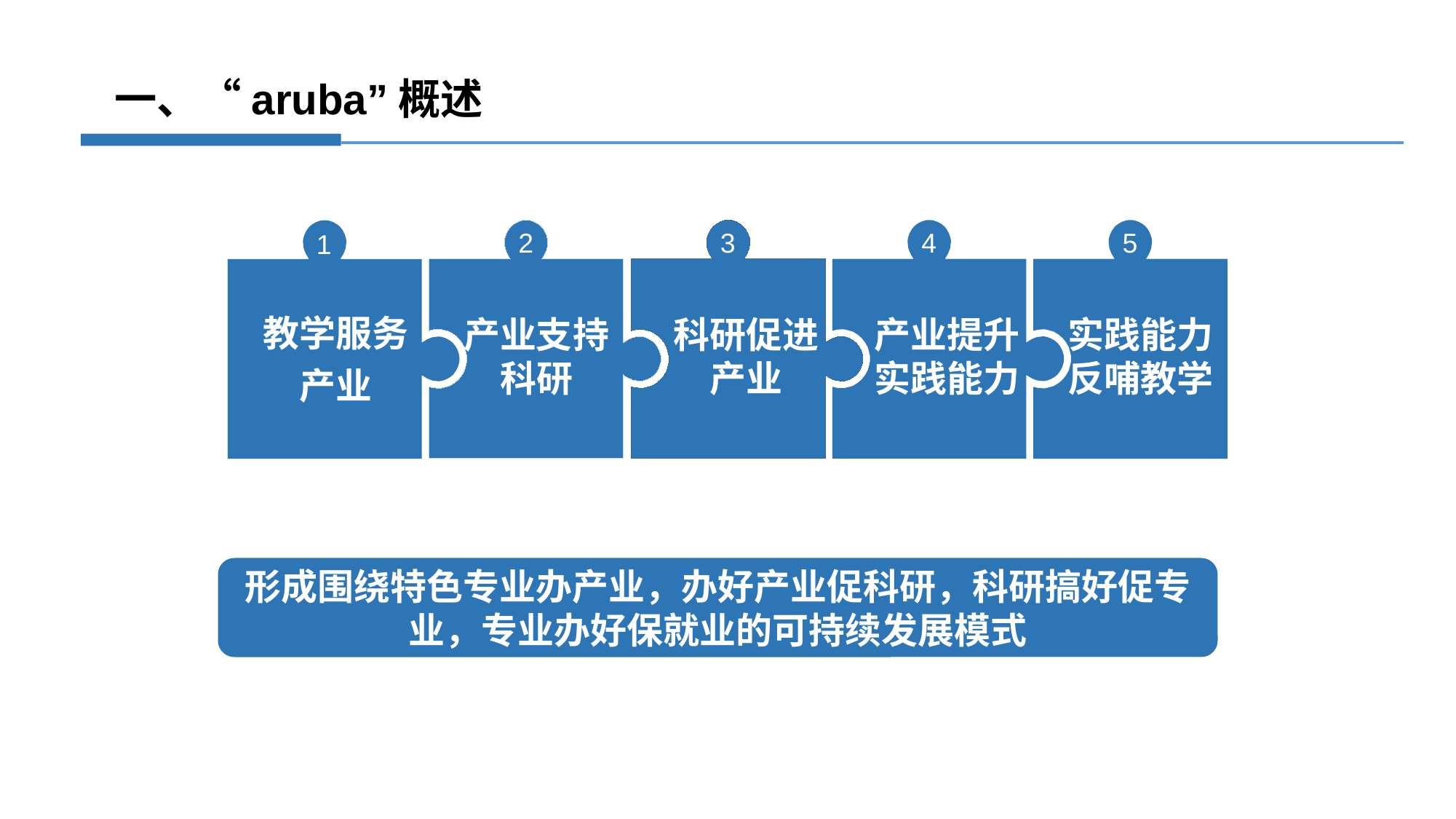

一、“aruba”概述

2
3
4
5
1
教学服务产业
产业支持科研
科研促进产业
产业提升实践能力
实践能力反哺教学
形成围绕特色专业办产业，办好产业促科研，科研搞好促专业，专业办好保就业的可持续发展模式